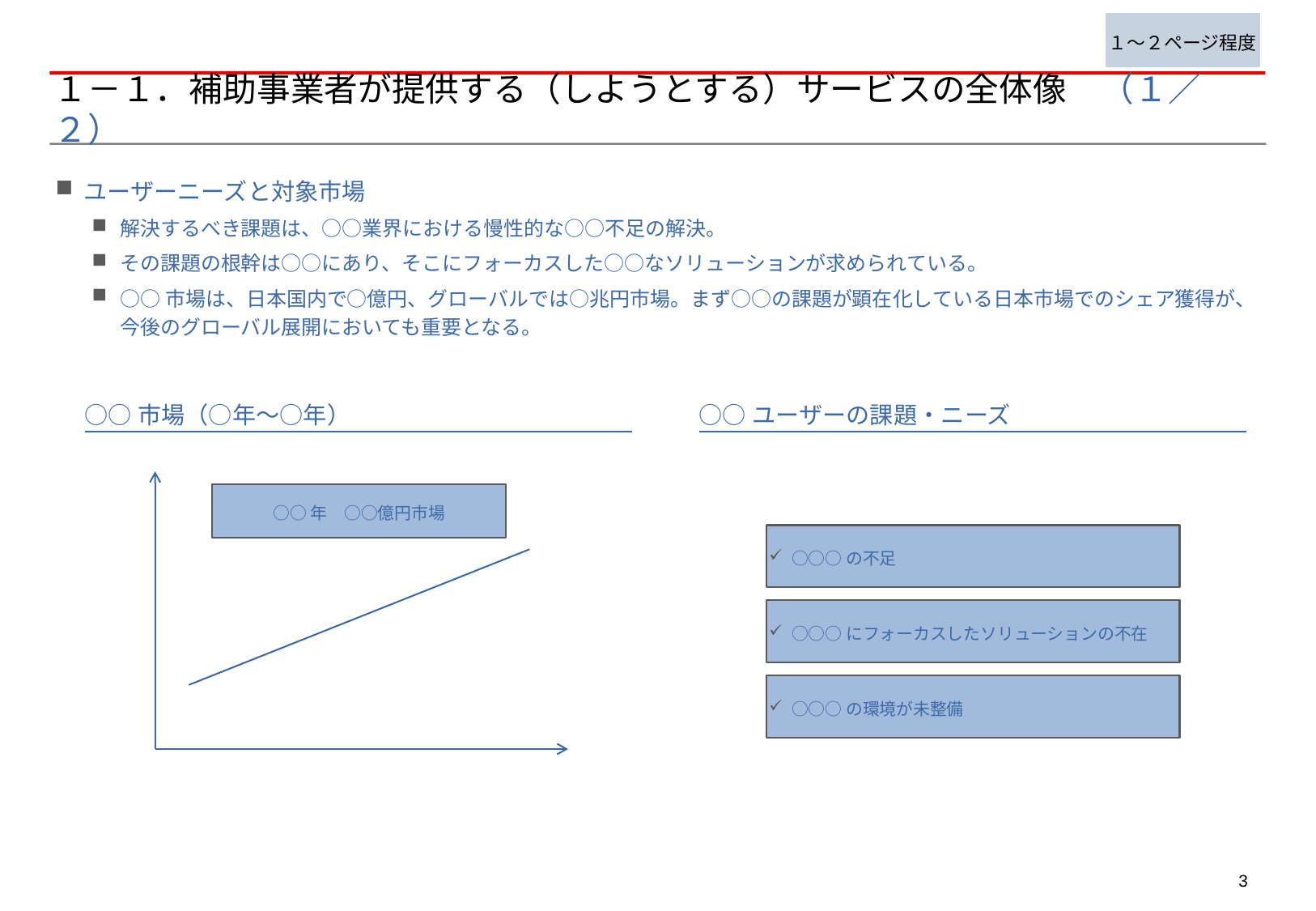

１～２ページ程度
# １－１．補助事業者が提供する（しようとする）サービスの全体像　（１／２）
ユーザーニーズと対象市場
解決するべき課題は、○○業界における慢性的な○○不足の解決。
その課題の根幹は○○にあり、そこにフォーカスした○○なソリューションが求められている。
○○市場は、日本国内で○億円、グローバルでは○兆円市場。まず○○の課題が顕在化している日本市場でのシェア獲得が、今後のグローバル展開においても重要となる。
○○市場（○年～○年）
○○ユーザーの課題・ニーズ
○○年　○○億円市場
○○○の不足
○○○にフォーカスしたソリューションの不在
○○○の環境が未整備